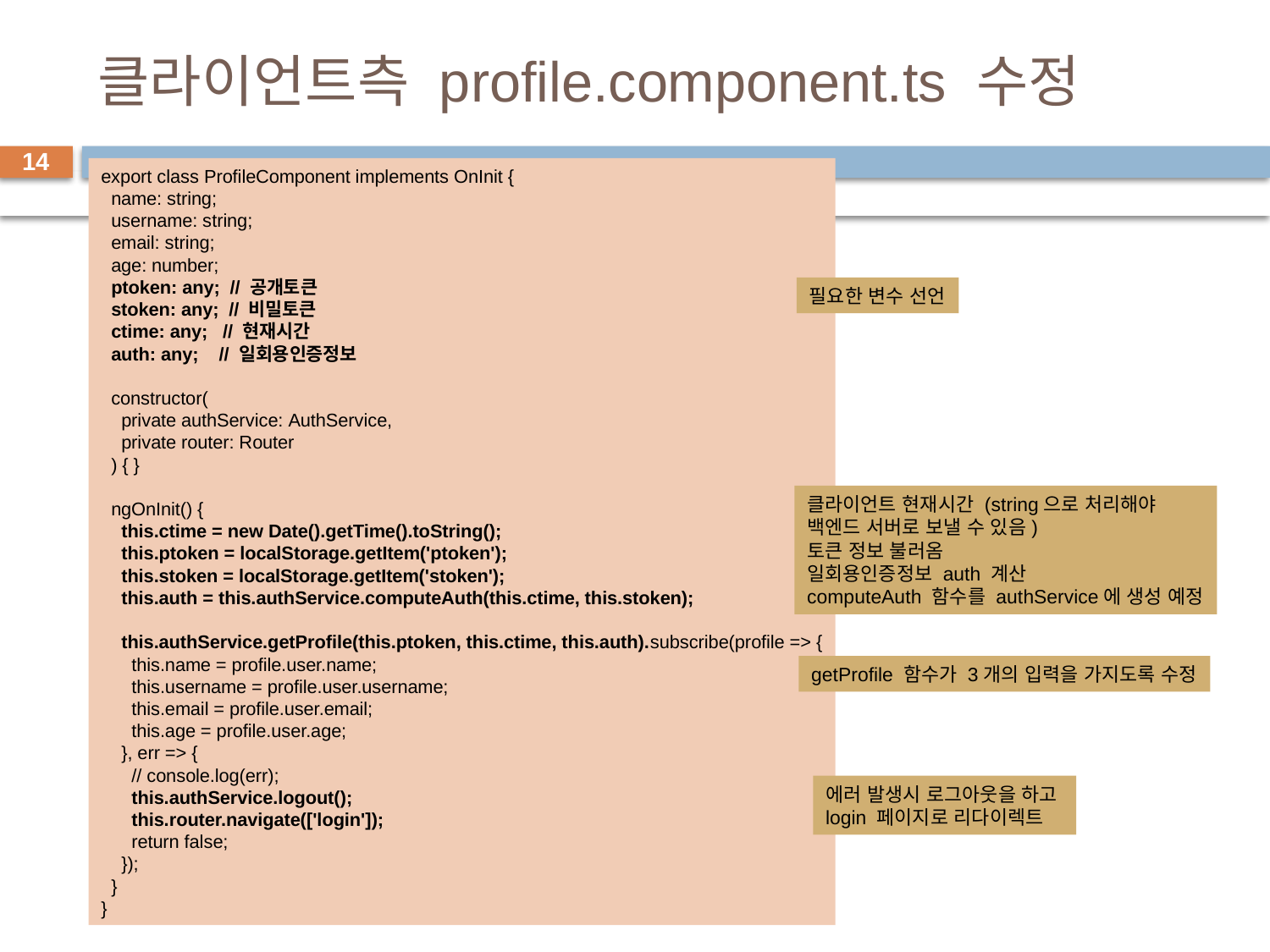

# 클라이언트측 profile.component.ts 수정
14
export class ProfileComponent implements OnInit {
  name: string;
  username: string;
  email: string;
  age: number;
  ptoken: any;  // 공개토큰
  stoken: any;  // 비밀토큰
  ctime: any;   // 현재시간
  auth: any;    // 일회용인증정보
  constructor(
    private authService: AuthService,
    private router: Router
  ) { }
  ngOnInit() {
    this.ctime = new Date().getTime().toString();
    this.ptoken = localStorage.getItem('ptoken');
    this.stoken = localStorage.getItem('stoken');
    this.auth = this.authService.computeAuth(this.ctime, this.stoken);
    this.authService.getProfile(this.ptoken, this.ctime, this.auth).subscribe(profile => {
      this.name = profile.user.name;
      this.username = profile.user.username;
      this.email = profile.user.email;
      this.age = profile.user.age;
    }, err => {
      // console.log(err);
      this.authService.logout();
      this.router.navigate(['login']);
      return false;
    });
  }
}
필요한 변수 선언
클라이언트 현재시간 (string으로 처리해야
백엔드 서버로 보낼 수 있음)
토큰 정보 불러옴
일회용인증정보 auth 계산
computeAuth 함수를 authService에 생성 예정
getProfile 함수가 3개의 입력을 가지도록 수정
에러 발생시 로그아웃을 하고
login 페이지로 리다이렉트